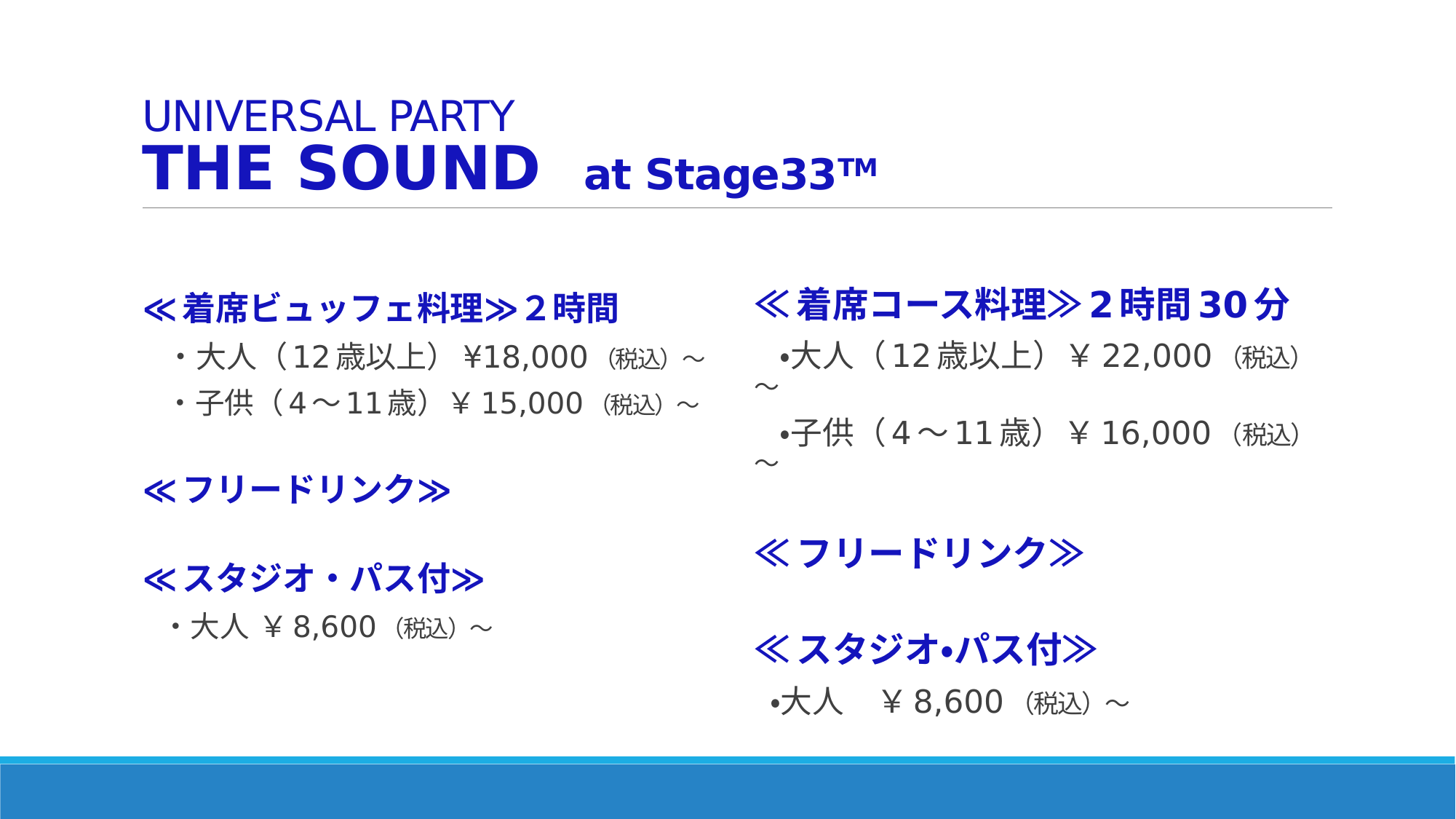

# UNIVERSAL PARTY THE SOUND  at Stage33TM

≪着席コース料理≫2時間30分
　・大人（12歳以上）￥22,000（税込）～
　・子供（4～11歳）￥16,000（税込）～

≪フリードリンク≫

≪スタジオ・パス付≫
  ・大人　￥8,600（税込）～

≪着席ビュッフェ料理≫２時間
　・大人（12歳以上）¥18,000（税込）～
　・子供（4～11歳）￥15,000（税込）～

≪フリードリンク≫

≪スタジオ・パス付≫
  ・大人 ￥8,600（税込）～